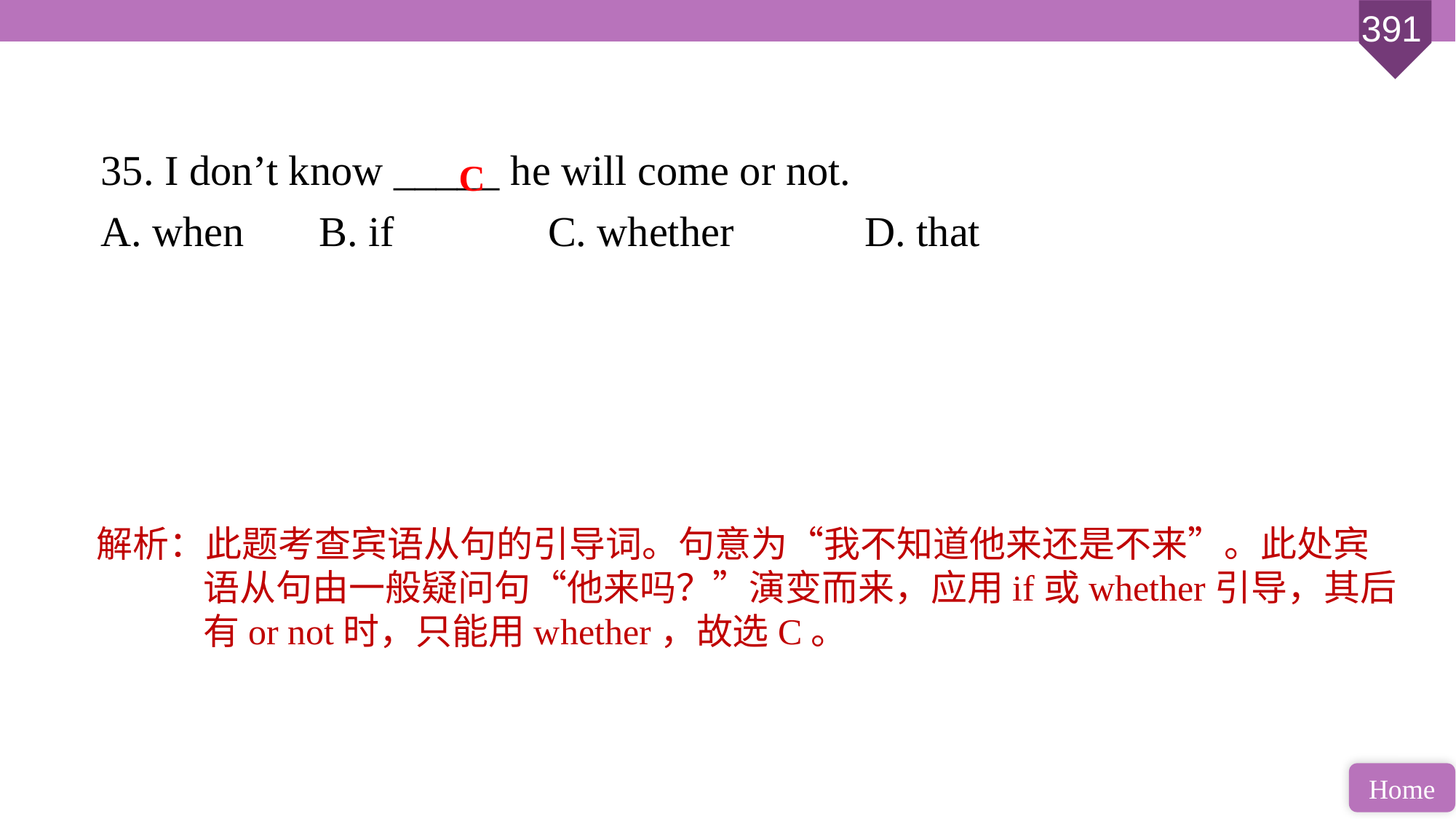

35. I don’t know _____ he will come or not.
A. when 	B. if		 C. whether 		D. that
C
解析：此题考查宾语从句的引导词。句意为“我不知道他来还是不来”。此处宾语从句由一般疑问句“他来吗？”演变而来，应用if或whether引导，其后有or not时，只能用whether，故选C。